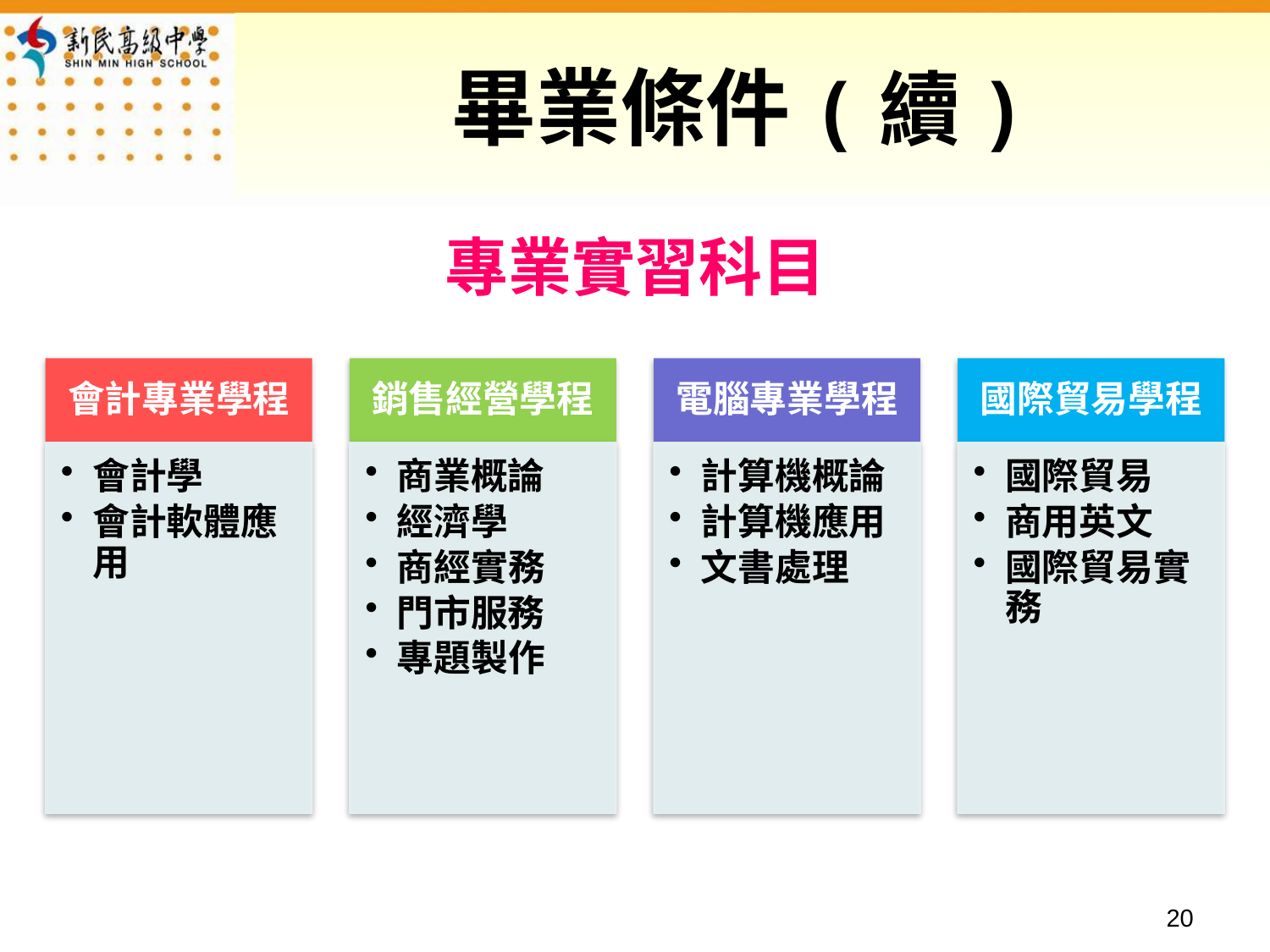

畢業條件(續)
專業實習科目
會計專業學程
會計學
會計軟體應用
銷售經營學程
商業概論
經濟學
商經實務
門市服務
專題製作
電腦專業學程
計算機概論
計算機應用
文書處理
國際貿易學程
國際貿易
商用英文
國際貿易實務
20